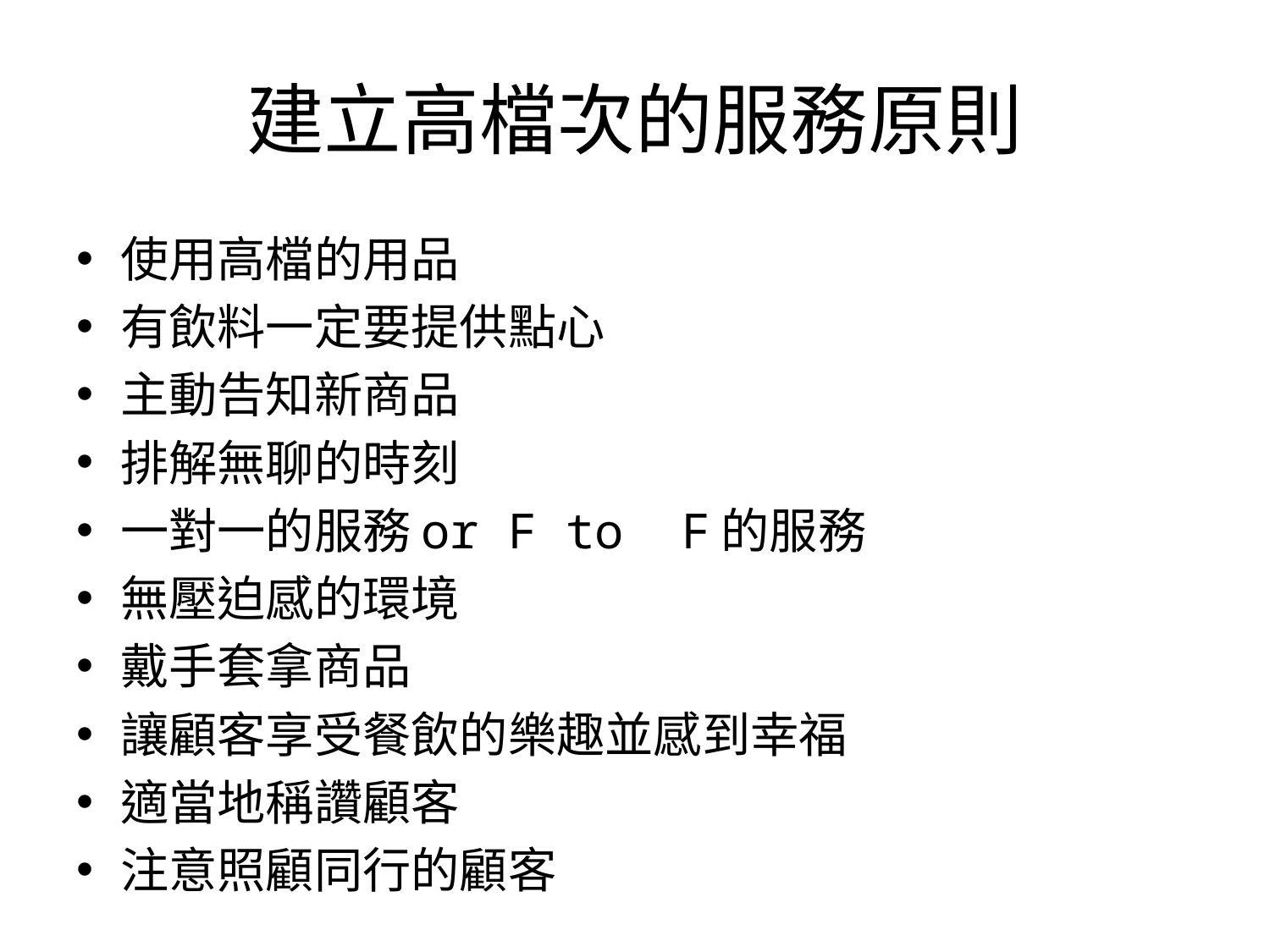

# 建立高檔次的服務原則
使用高檔的用品
有飲料一定要提供點心
主動告知新商品
排解無聊的時刻
一對一的服務or F to  F的服務
無壓迫感的環境
戴手套拿商品
讓顧客享受餐飲的樂趣並感到幸福
適當地稱讚顧客
注意照顧同行的顧客